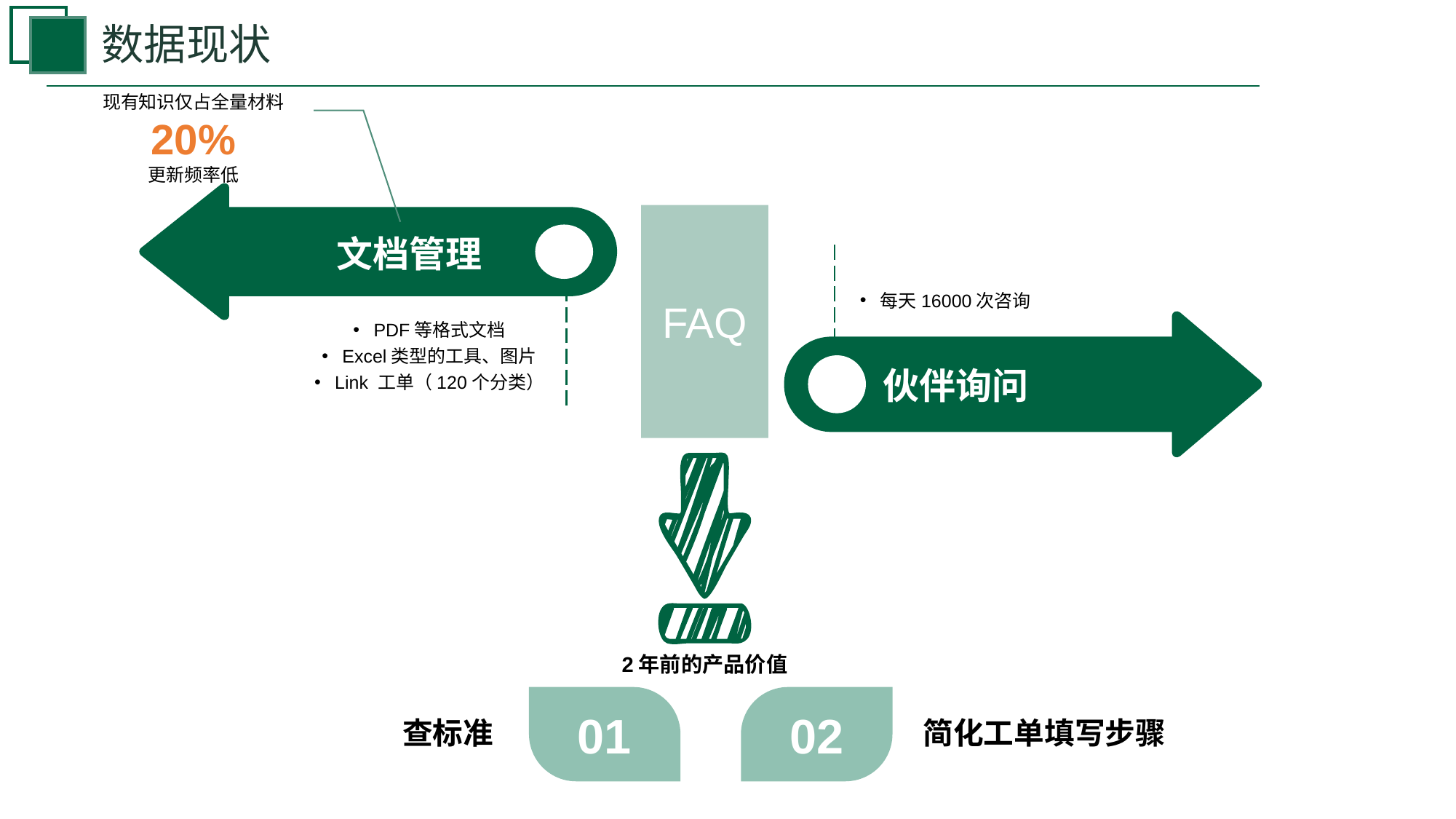

数据现状

现有知识仅占全量材料
20%
更新频率低

        文档管理

PDF等格式文档
Excel类型的工具、图片
Link 工单（120个分类）
FAQ
每天16000次咨询

伙伴询问

2年前的产品价值
01
查标准
02
简化工单填写步骤